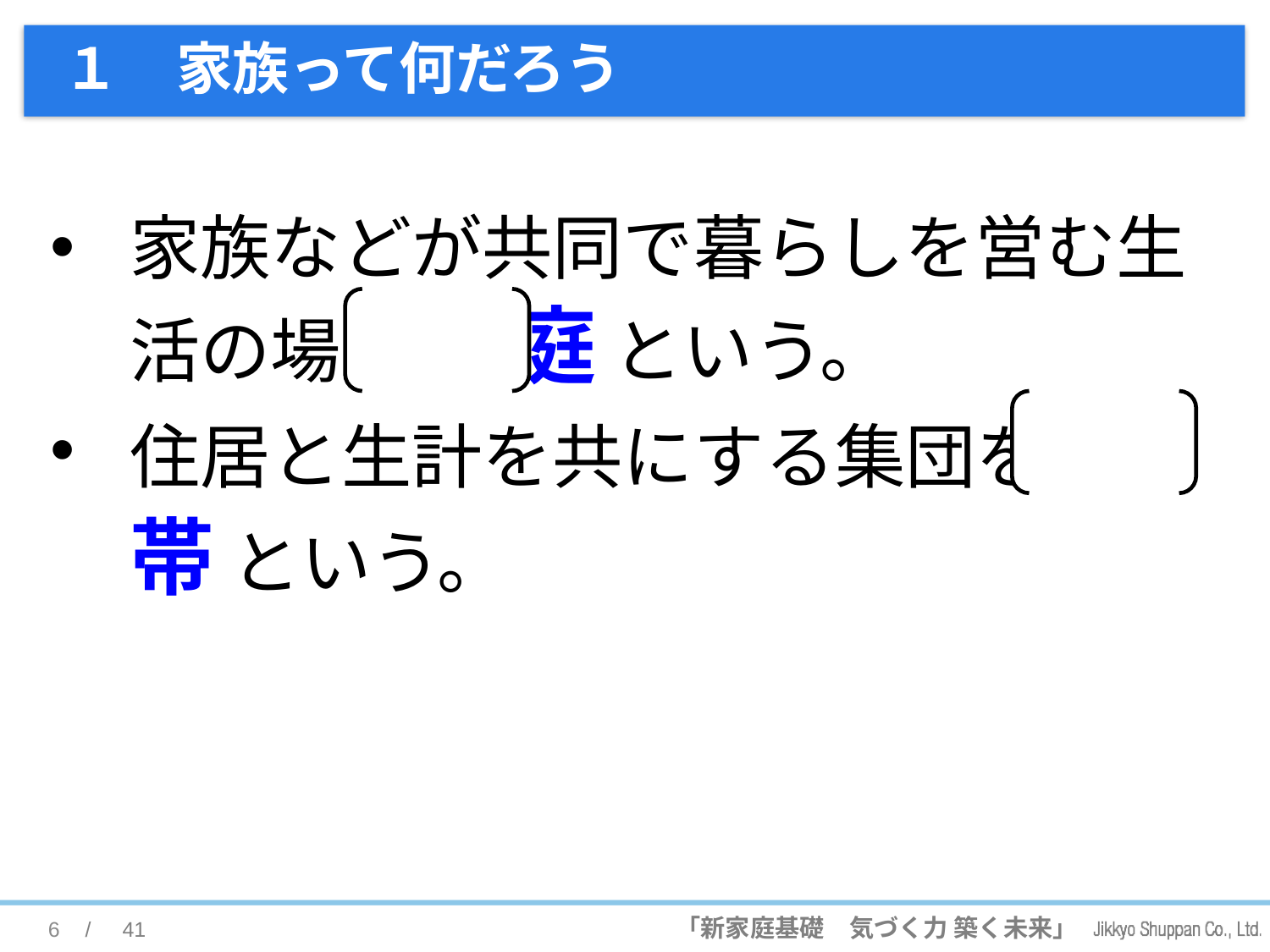

# １　家族って何だろう
家族などが共同で暮らしを営む生活の場を 家庭 という。
住居と生計を共にする集団を 世帯 という。

6